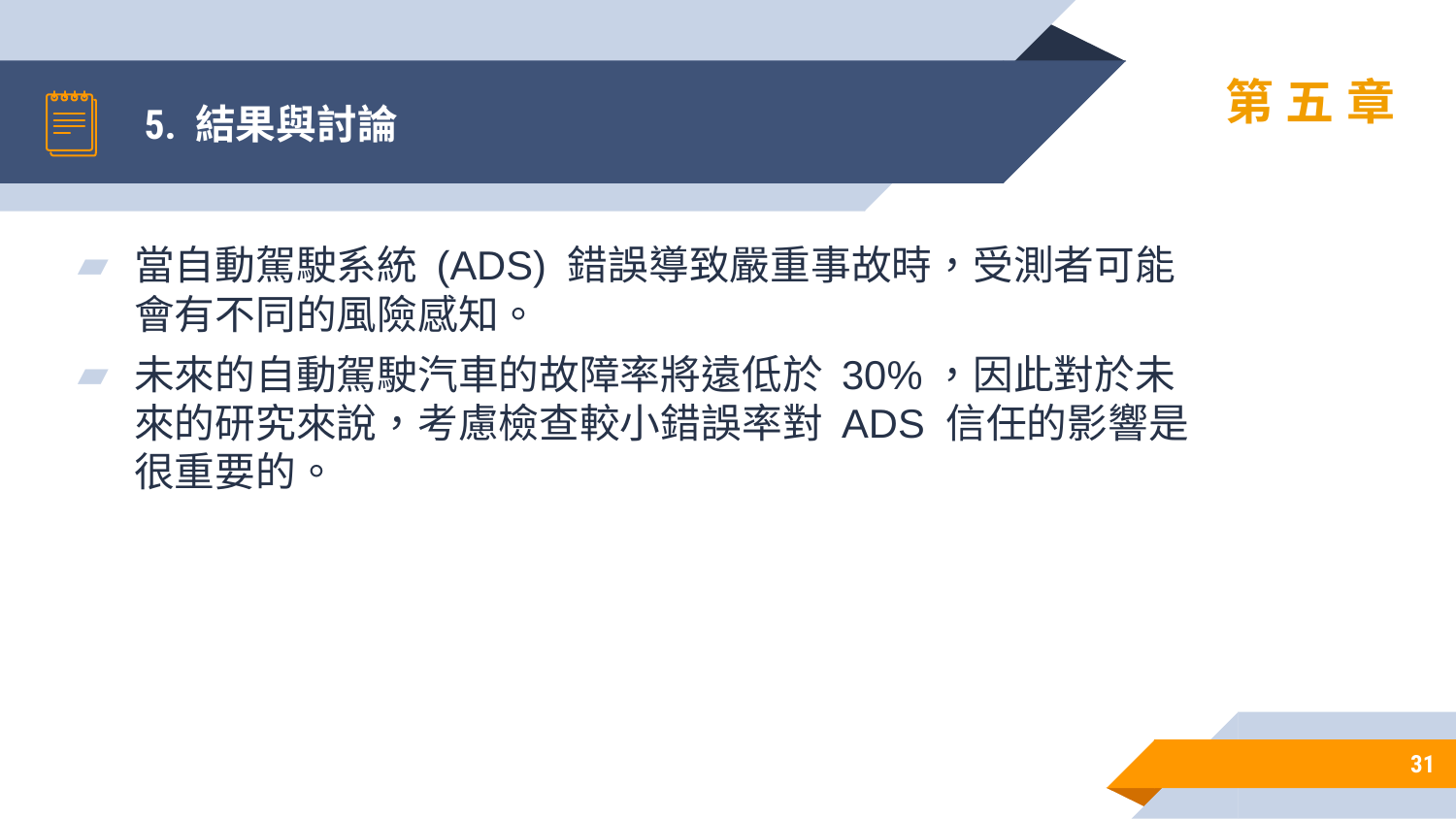

# 5. 結果與討論
第五章

當自動駕駛系統 (ADS) 錯誤導致嚴重事故時，受測者可能會有不同的風險感知。
未來的自動駕駛汽車的故障率將遠低於 30%，因此對於未來的研究來說，考慮檢查較小錯誤率對 ADS 信任的影響是很重要的。

31